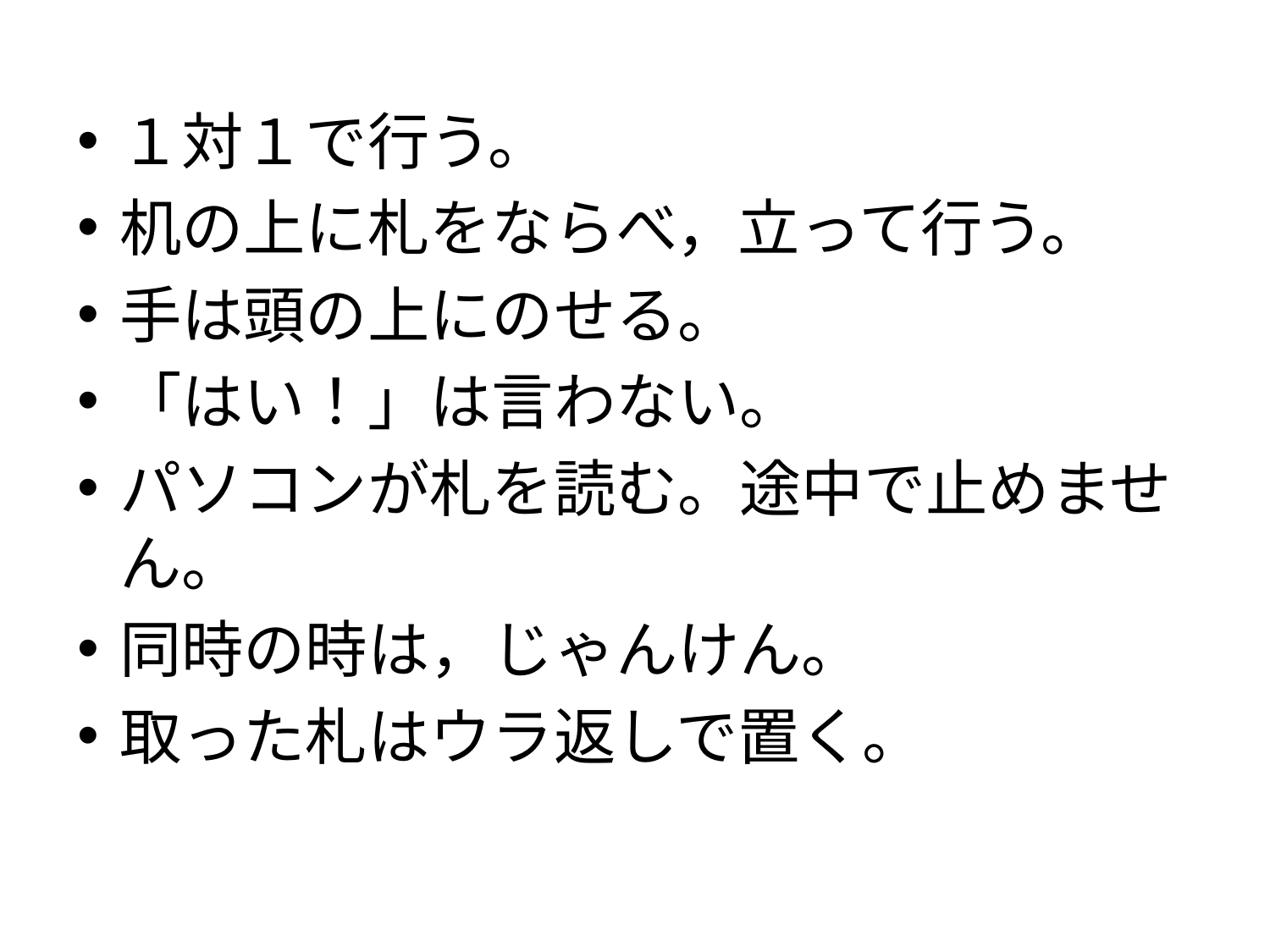

１対１で行う。
机の上に札をならべ，立って行う。
手は頭の上にのせる。
「はい！」は言わない。
パソコンが札を読む。途中で止めません。
同時の時は，じゃんけん。
取った札はウラ返しで置く。